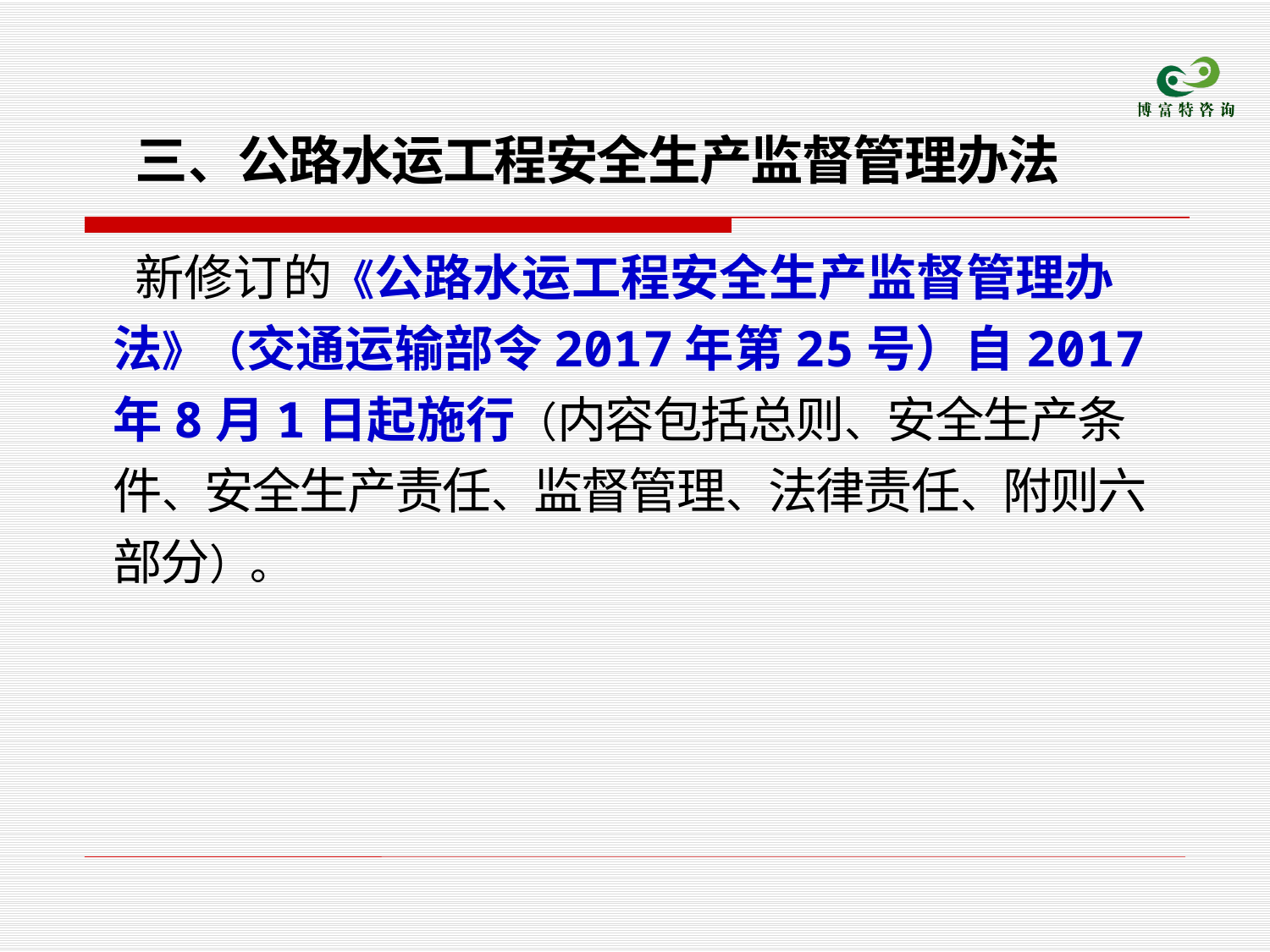

三、公路水运工程安全生产监督管理办法
   　                   新修订的《公路水运工程安全生产监督管理办法》（交通运输部令2017年第25号）自2017年8月1日起施行（内容包括总则、安全生产条件、安全生产责任、监督管理、法律责任、附则六部分）。